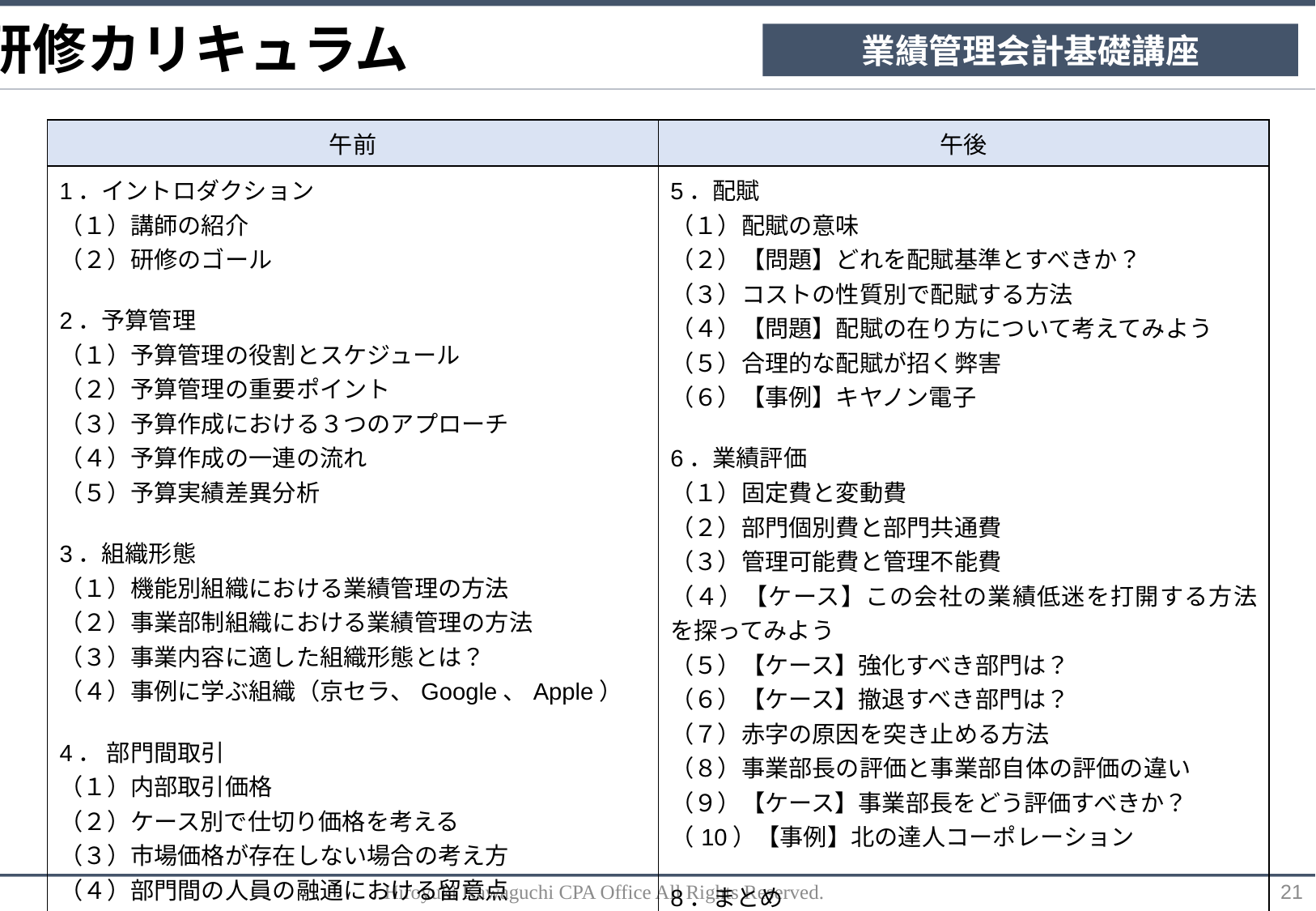

研修カリキュラム
業績管理会計基礎講座
| 午前 | 午後 |
| --- | --- |
| 1．イントロダクション （１）講師の紹介 （２）研修のゴール 2．予算管理 （１）予算管理の役割とスケジュール （２）予算管理の重要ポイント （３）予算作成における３つのアプローチ （４）予算作成の一連の流れ （５）予算実績差異分析 3．組織形態 （１）機能別組織における業績管理の方法 （２）事業部制組織における業績管理の方法 （３）事業内容に適した組織形態とは？ （４）事例に学ぶ組織（京セラ、Google、Apple） 4． 部門間取引 （１）内部取引価格 （２）ケース別で仕切り価格を考える （３）市場価格が存在しない場合の考え方 （４）部門間の人員の融通における留意点 | 5．配賦 （１）配賦の意味 （２）【問題】どれを配賦基準とすべきか？ （３）コストの性質別で配賦する方法 （４）【問題】配賦の在り方について考えてみよう （５）合理的な配賦が招く弊害 （６）【事例】キヤノン電子 6．業績評価 （１）固定費と変動費 （２）部門個別費と部門共通費 （３）管理可能費と管理不能費 （４）【ケース】この会社の業績低迷を打開する方法を探ってみよう （５）【ケース】強化すべき部門は？ （６）【ケース】撤退すべき部門は？ （７）赤字の原因を突き止める方法 （８）事業部長の評価と事業部自体の評価の違い （９）【ケース】事業部長をどう評価すべきか？ （10）【事例】北の達人コーポレーション 8．まとめ ・本日の振り返り |
Hiroyuki Kawaguchi CPA Office All Rights Reserved.
21